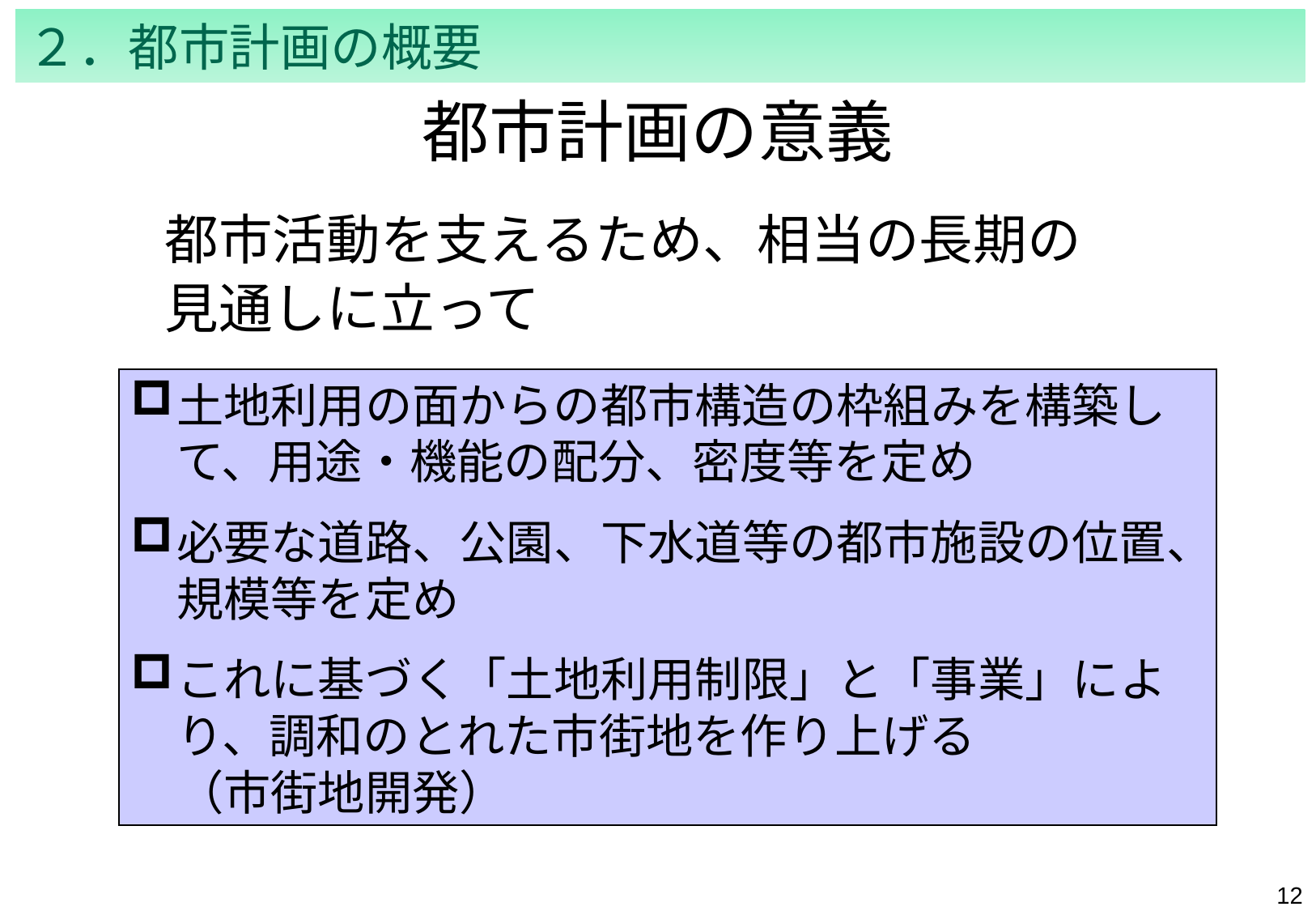

２．都市計画の概要
# 都市計画の意義
　都市活動を支えるため、相当の長期の
　見通しに立って
土地利用の面からの都市構造の枠組みを構築して、用途・機能の配分、密度等を定め
必要な道路、公園、下水道等の都市施設の位置、規模等を定め
これに基づく「土地利用制限」と「事業」により、調和のとれた市街地を作り上げる
（市街地開発）
12